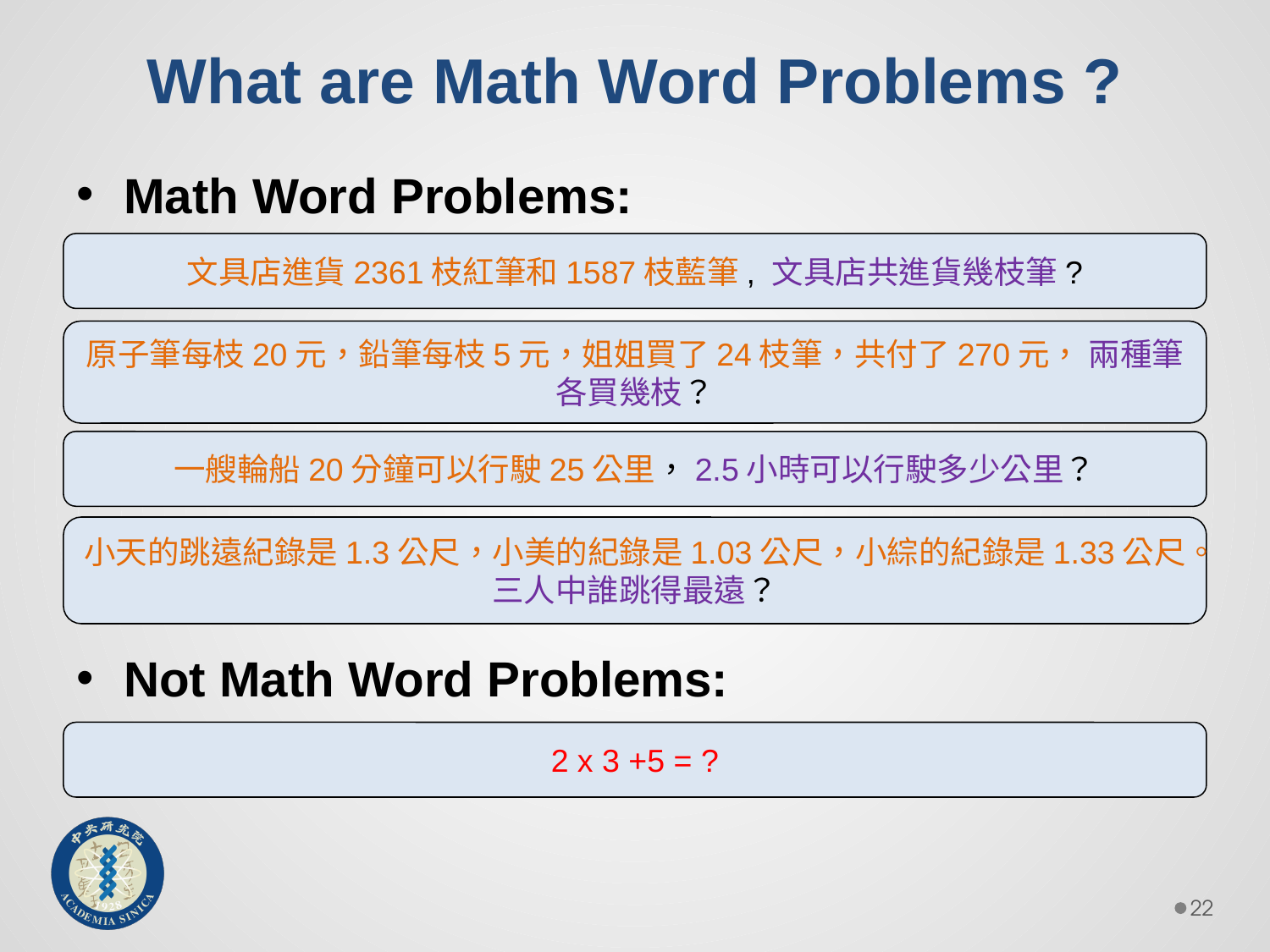

# What are Math Word Problems ?
Math Word Problems:

Not Math Word Problems:

文具店進貨2361枝紅筆和1587枝藍筆, 文具店共進貨幾枝筆?
原子筆每枝20元，鉛筆每枝5元，姐姐買了24枝筆，共付了270元， 兩種筆各買幾枝？
一艘輪船20分鐘可以行駛25公里，2.5小時可以行駛多少公里？
小天的跳遠紀錄是1.3公尺，小美的紀錄是1.03公尺，小綜的紀錄是1.33公尺。三人中誰跳得最遠？
2 x 3 +5 = ?
22